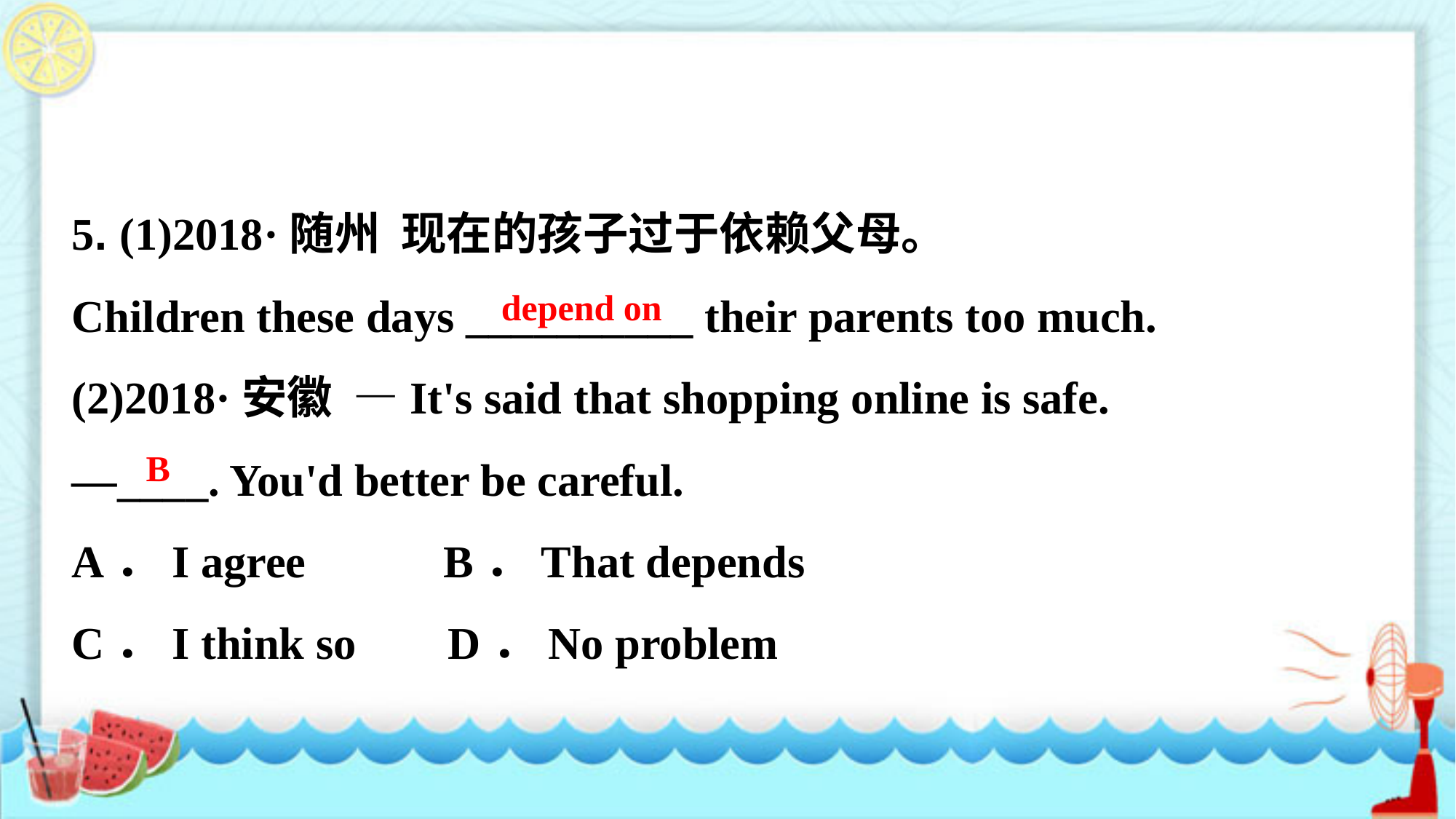

5. (1)2018·随州  现在的孩子过于依赖父母。
Children these days __________ their parents too much.
(2)2018·安徽  —It's said that shopping online is safe.
—____. You'd better be careful.
A．I agree            B．That depends
C．I think so        D．No problem
depend on
B